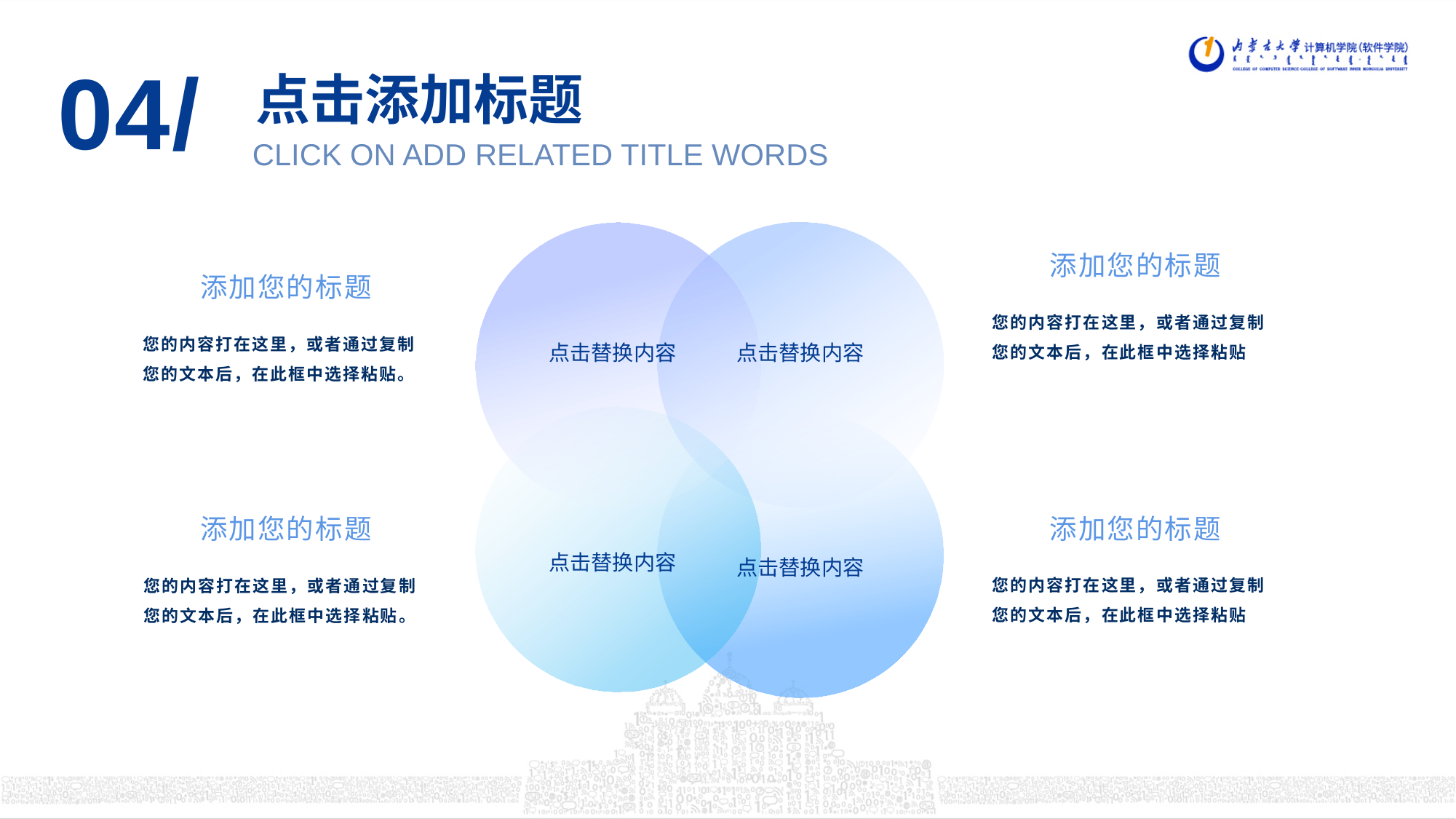

04/
点击添加标题
CLICK ON ADD RELATED TITLE WORDS

添加您的标题
您的内容打在这里，或者通过复制您的文本后，在此框中选择粘贴
添加您的标题
您的内容打在这里，或者通过复制您的文本后，在此框中选择粘贴。
点击替换内容

点击替换内容

添加您的标题
您的内容打在这里，或者通过复制您的文本后，在此框中选择粘贴。
添加您的标题
您的内容打在这里，或者通过复制您的文本后，在此框中选择粘贴
点击替换内容

点击替换内容